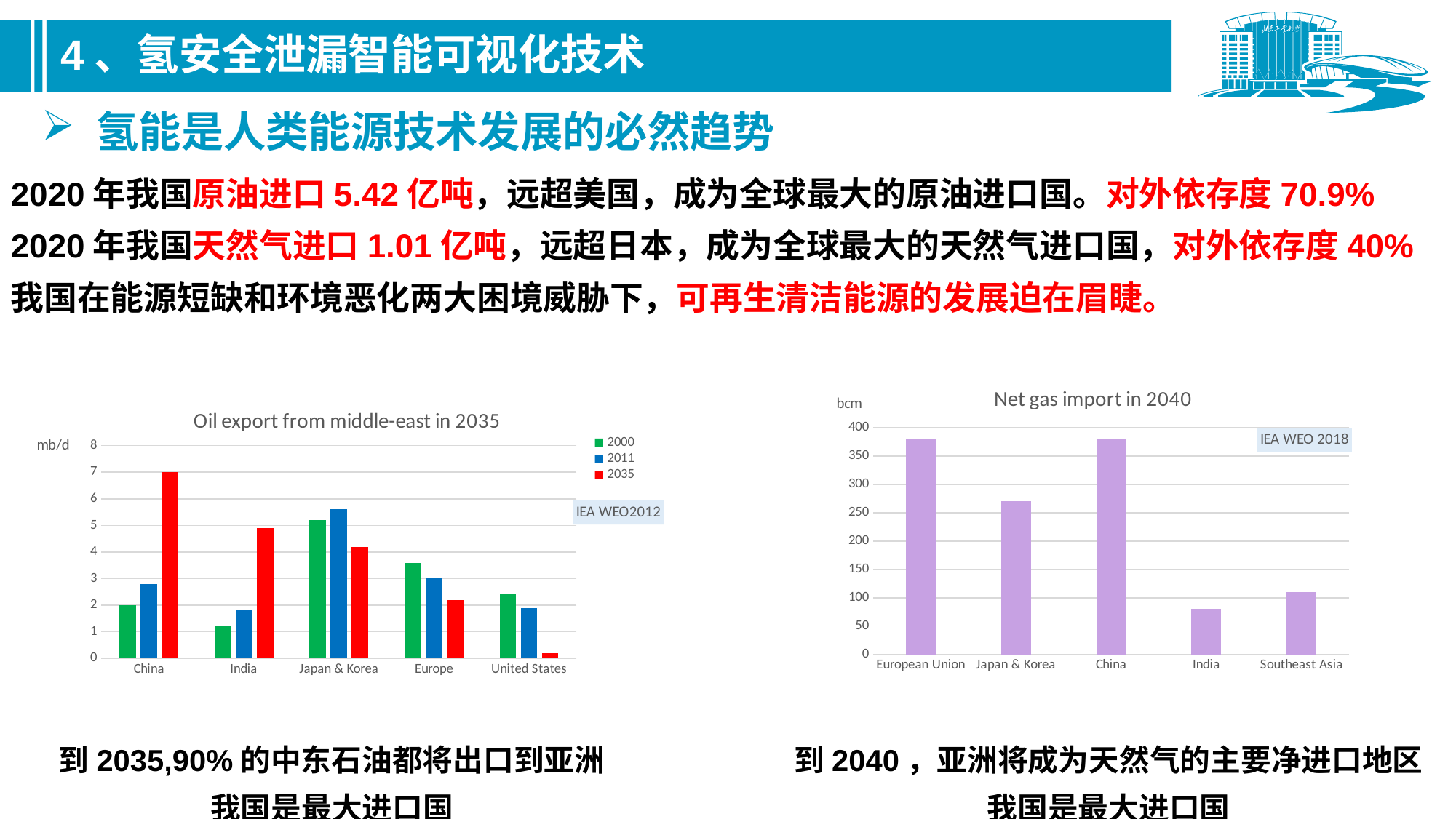

4、氢安全泄漏智能可视化技术
氢能是人类能源技术发展的必然趋势
2020年我国原油进口5.42亿吨，远超美国，成为全球最大的原油进口国。对外依存度70.9%
2020年我国天然气进口1.01亿吨，远超日本，成为全球最大的天然气进口国，对外依存度40%
我国在能源短缺和环境恶化两大困境威胁下，可再生清洁能源的发展迫在眉睫。

### Chart: Net gas import in 2040

| Category | bcm |
|---|---|
| European Union | 380.0 |
| Japan & Korea | 270.0 |
| China | 380.0 |
| India | 80.0 |
| Southeast Asia | 110.0 |

### Chart: Oil export from middle-east in 2035

| Category | 2000 | 2011 | 2035 |
|---|---|---|---|
| China | 2.0 | 2.8 | 7.0 |
| India | 1.2 | 1.8 | 4.9 |
| Japan & Korea | 5.2 | 5.6 | 4.2 |
| Europe | 3.6 | 3.0 | 2.2 |
| United States | 2.4 | 1.9 | 0.2 |
到2035,90%的中东石油都将出口到亚洲
我国是最大进口国
到2040，亚洲将成为天然气的主要净进口地区
我国是最大进口国